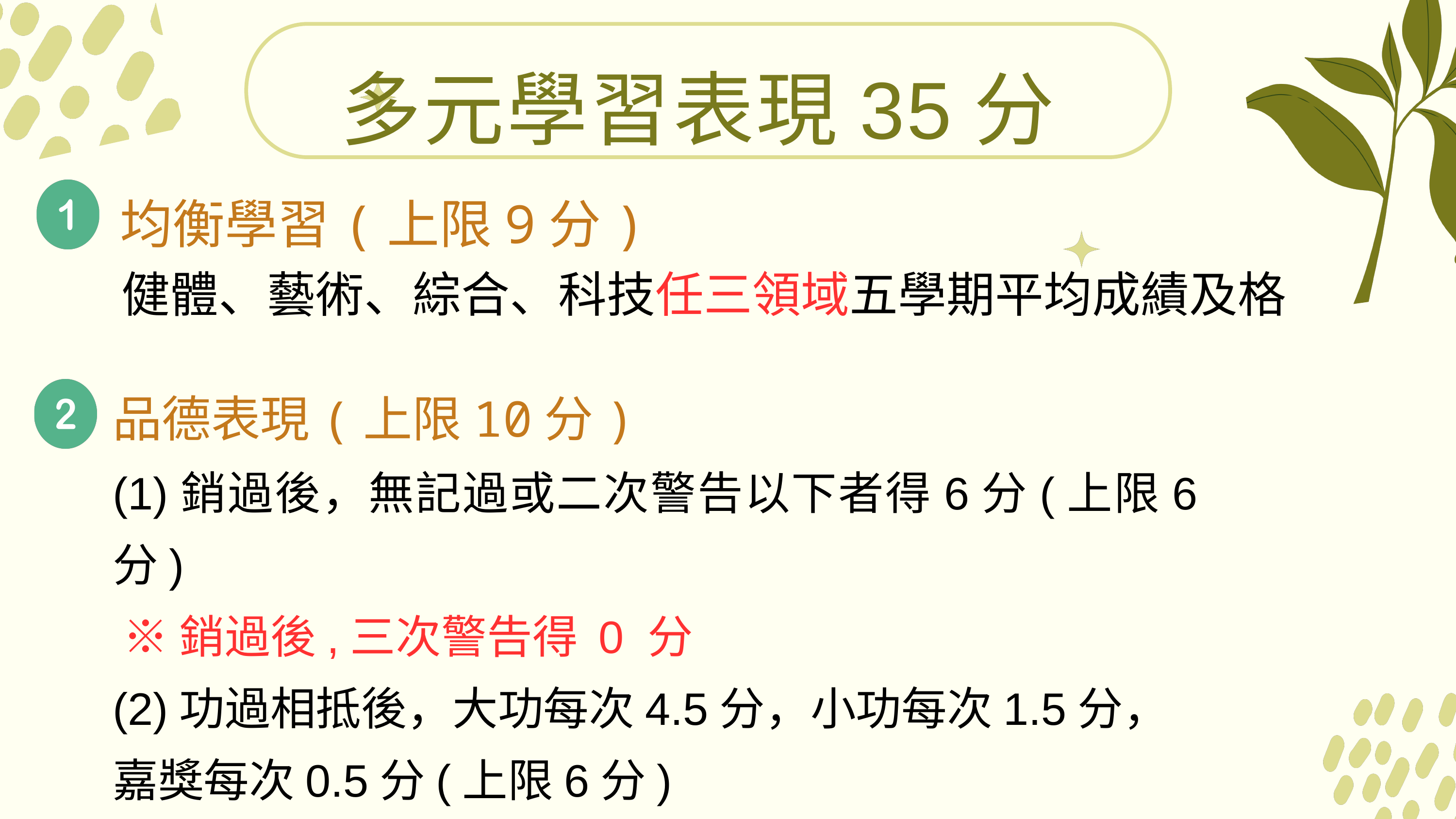

多元學習表現35分

     均衡學習(上限9分)
    健體、藝術、綜合、科技任三領域五學期平均成績及格

品德表現(上限10分)
(1)銷過後，無記過或二次警告以下者得6分(上限6分)
 ※銷過後,三次警告得 0 分
(2)功過相抵後，大功每次4.5分，小功每次1.5分，嘉獎每次0.5分(上限6分)
※功過相抵後，至少8次嘉獎得4分